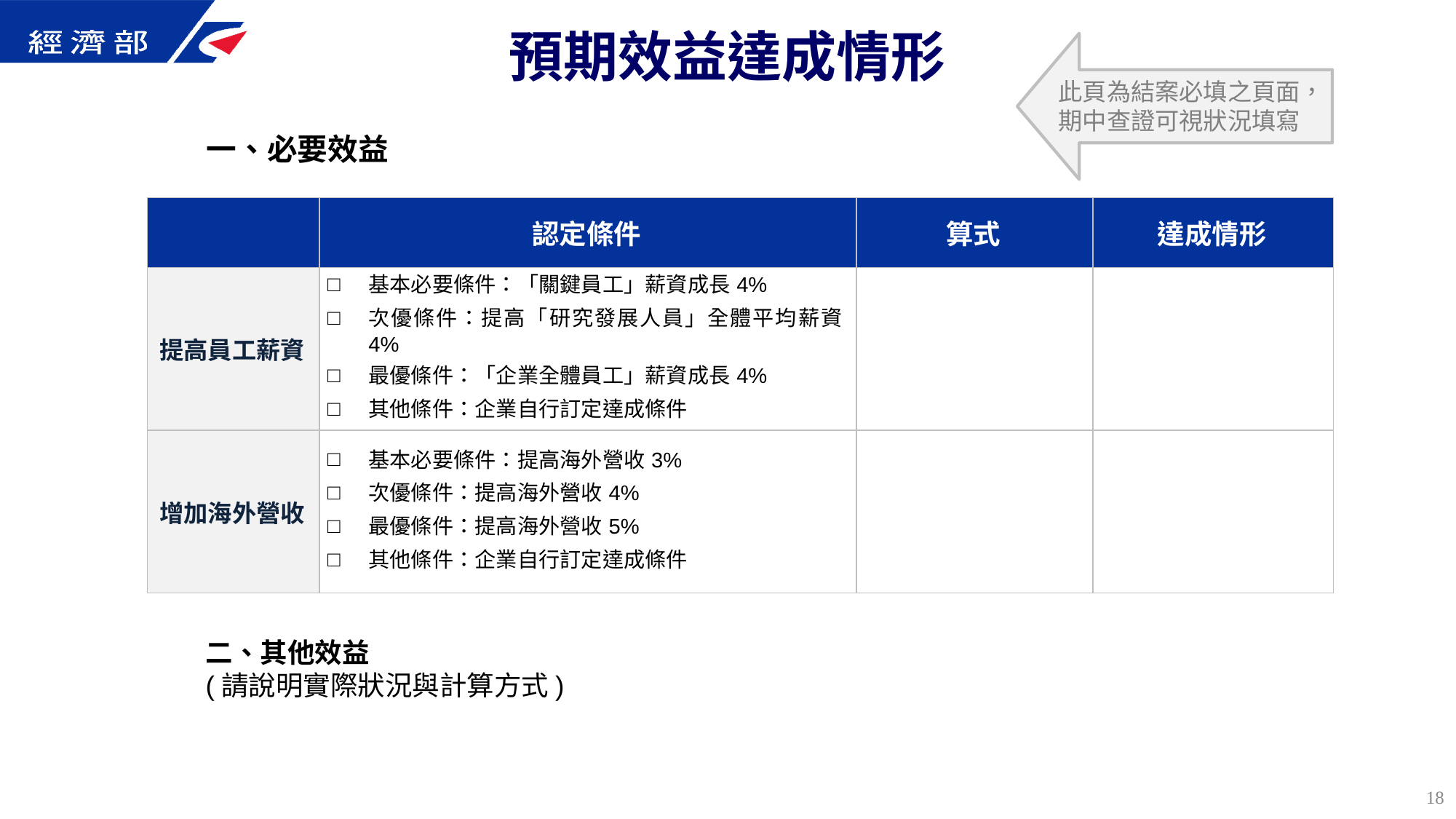

預期效益達成情形

此頁為結案必填之頁面，期中查證可視狀況填寫
一、必要效益
|  | 認定條件 | 算式 | 達成情形 |
| --- | --- | --- | --- |
| 提高員工薪資 | 基本必要條件：「關鍵員工」薪資成長4% 次優條件：提高「研究發展人員」全體平均薪資4% 最優條件：「企業全體員工」薪資成長4% 其他條件：企業自行訂定達成條件 |  |  |
| 增加海外營收 | 基本必要條件：提高海外營收3% 次優條件：提高海外營收4% 最優條件：提高海外營收5% 其他條件：企業自行訂定達成條件 |  |  |
二、其他效益
(請說明實際狀況與計算方式)

18